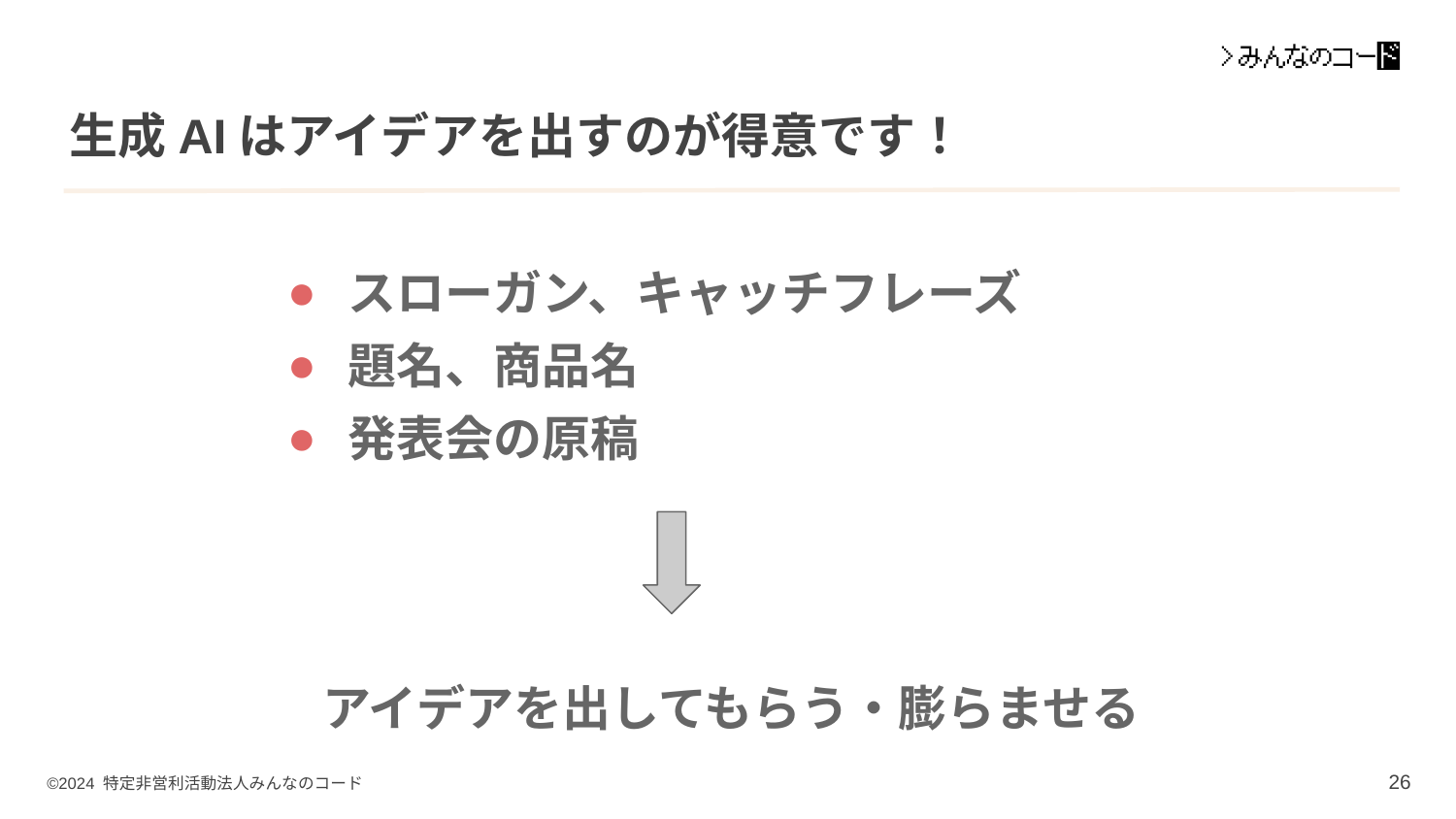

# 生成AIはアイデアを出すのが得意です！
スローガン、キャッチフレーズ
題名、商品名
発表会の原稿

アイデアを出してもらう・膨らませる